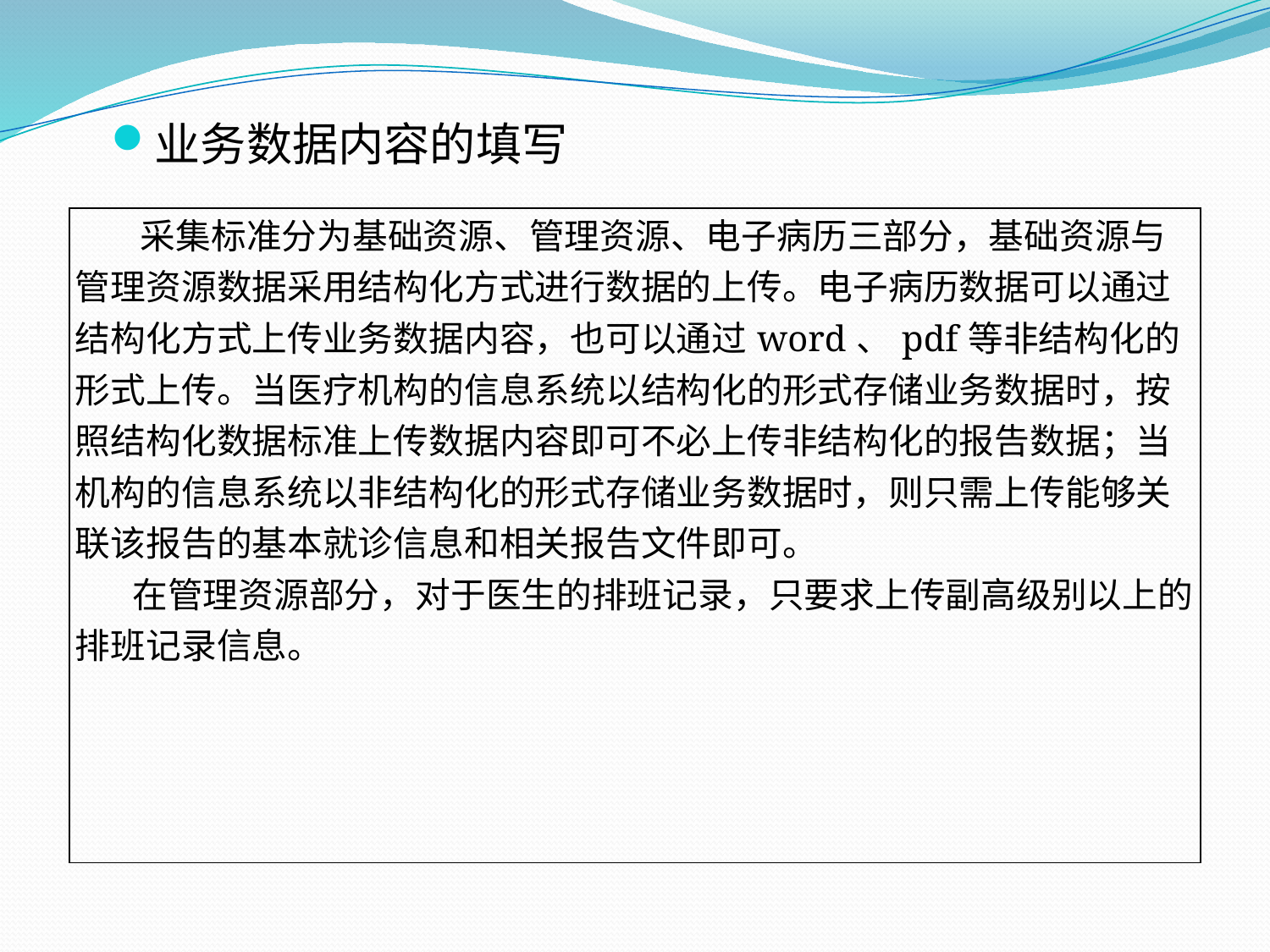

业务数据内容的填写
| 采集标准分为基础资源、管理资源、电子病历三部分，基础资源与管理资源数据采用结构化方式进行数据的上传。电子病历数据可以通过结构化方式上传业务数据内容，也可以通过word、pdf等非结构化的形式上传。当医疗机构的信息系统以结构化的形式存储业务数据时，按照结构化数据标准上传数据内容即可不必上传非结构化的报告数据；当机构的信息系统以非结构化的形式存储业务数据时，则只需上传能够关联该报告的基本就诊信息和相关报告文件即可。 在管理资源部分，对于医生的排班记录，只要求上传副高级别以上的排班记录信息。 |
| --- |